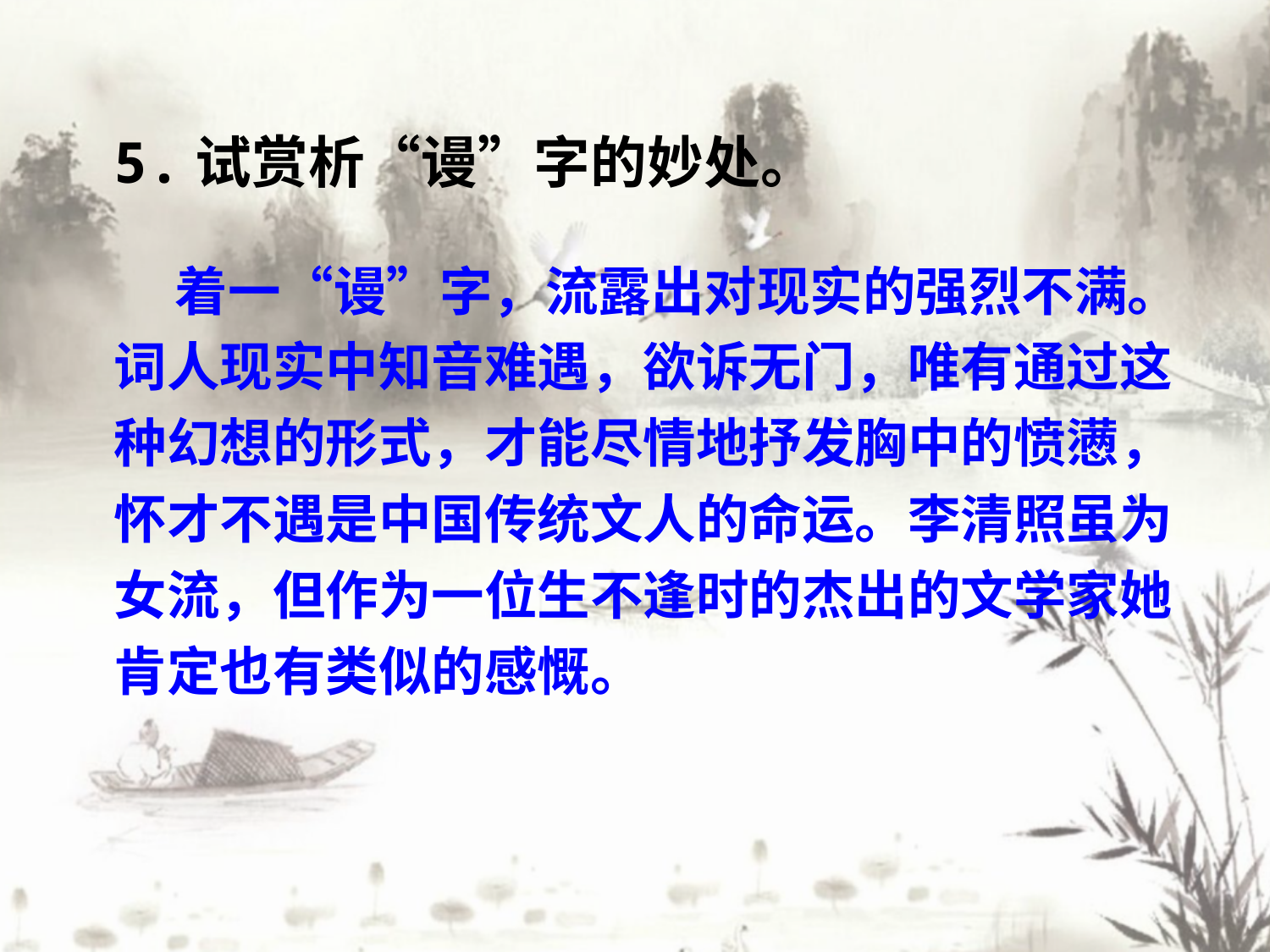

5.试赏析“谩”字的妙处。
    着一“谩”字，流露出对现实的强烈不满。词人现实中知音难遇，欲诉无门，唯有通过这种幻想的形式，才能尽情地抒发胸中的愤懑，怀才不遇是中国传统文人的命运。李清照虽为女流，但作为一位生不逢时的杰出的文学家她肯定也有类似的感慨。